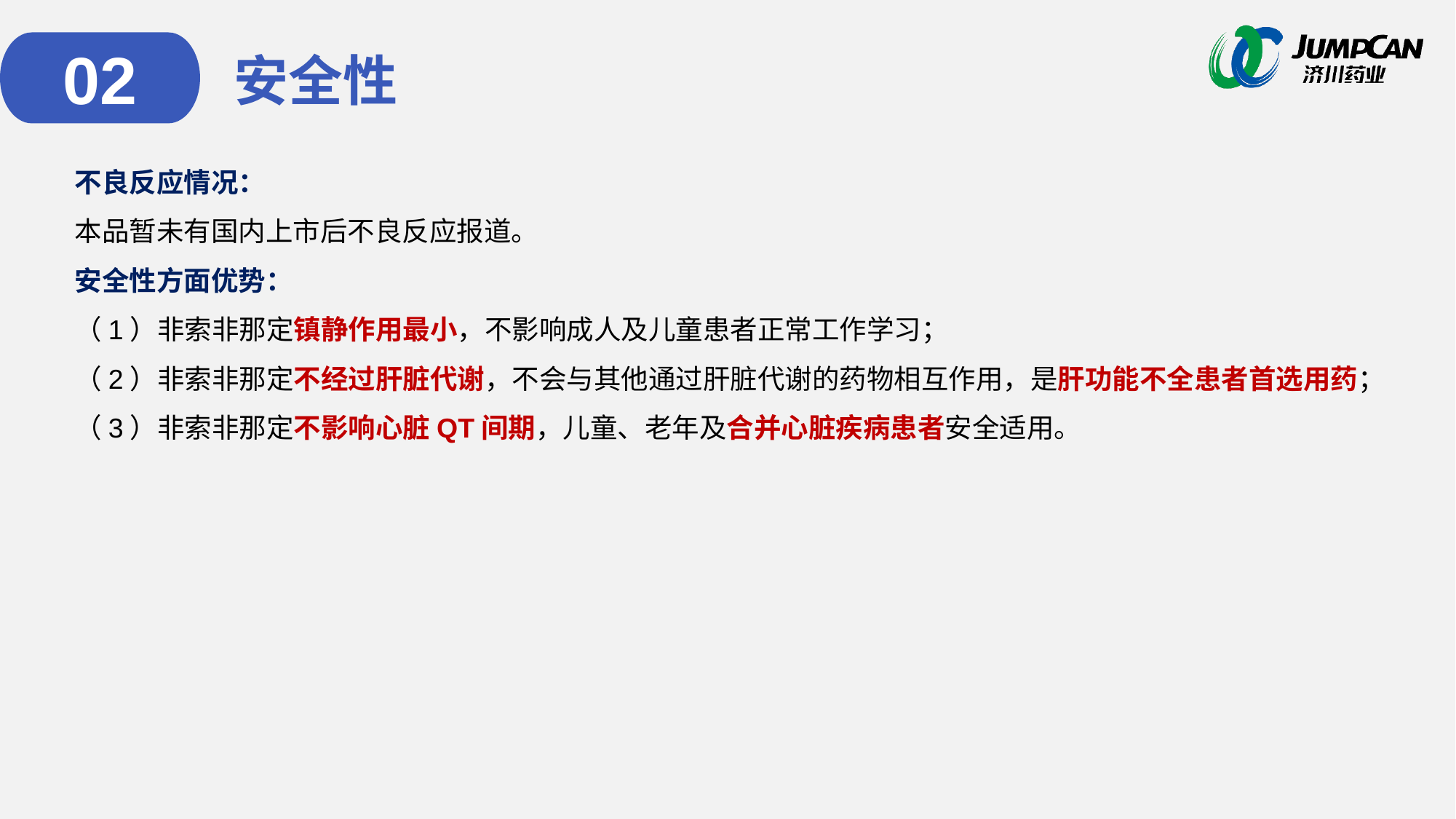

02
安全性
不良反应情况：
本品暂未有国内上市后不良反应报道。
安全性方面优势：
（1）非索非那定镇静作用最小，不影响成人及儿童患者正常工作学习；
（2）非索非那定不经过肝脏代谢，不会与其他通过肝脏代谢的药物相互作用，是肝功能不全患者首选用药；
（3）非索非那定不影响心脏QT间期，儿童、老年及合并心脏疾病患者安全适用。